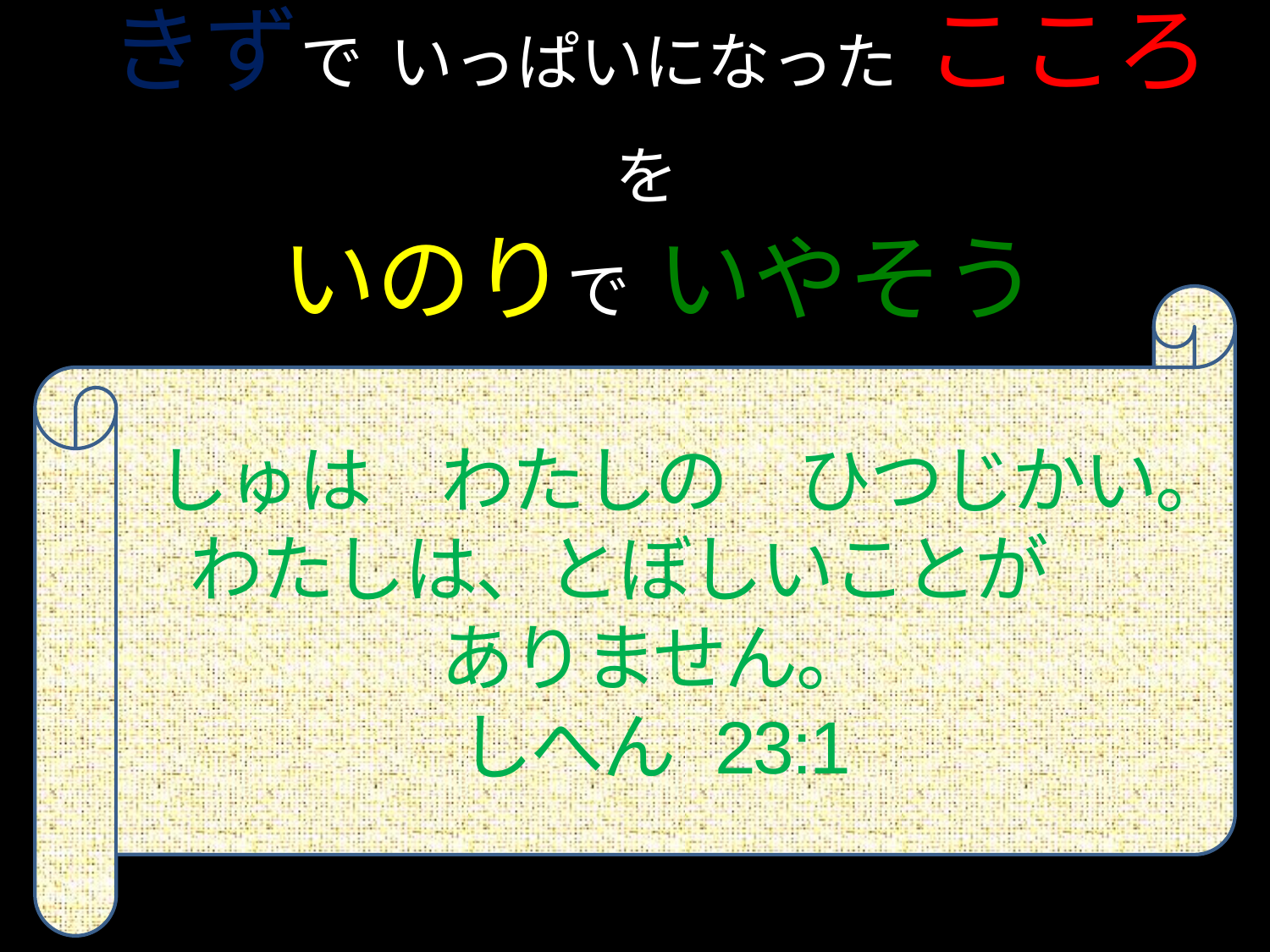

きずで いっぱいになった こころを
いのりで いやそう
しゅは　わたしの　ひつじかい。
わたしは、とぼしいことが
ありません。
しへん 23:1